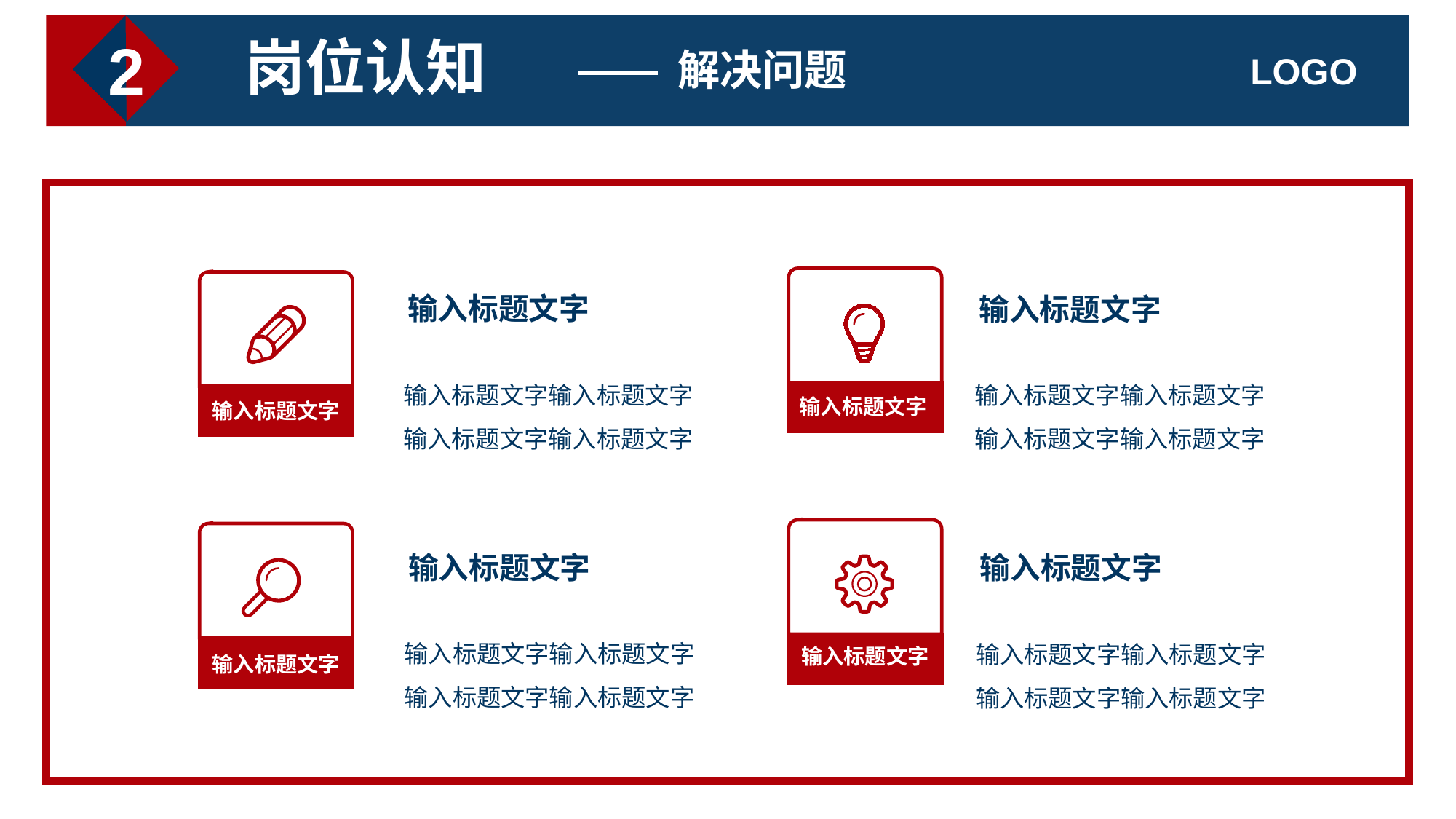

2

岗位认知
解决问题

输入标题文字
输入标题文字

输入标题文字输入标题文字输入标题文字输入标题文字
输入标题文字输入标题文字输入标题文字输入标题文字
输入标题文字
输入标题文字

输入标题文字
输入标题文字

输入标题文字输入标题文字输入标题文字输入标题文字
输入标题文字输入标题文字输入标题文字输入标题文字
输入标题文字
输入标题文字